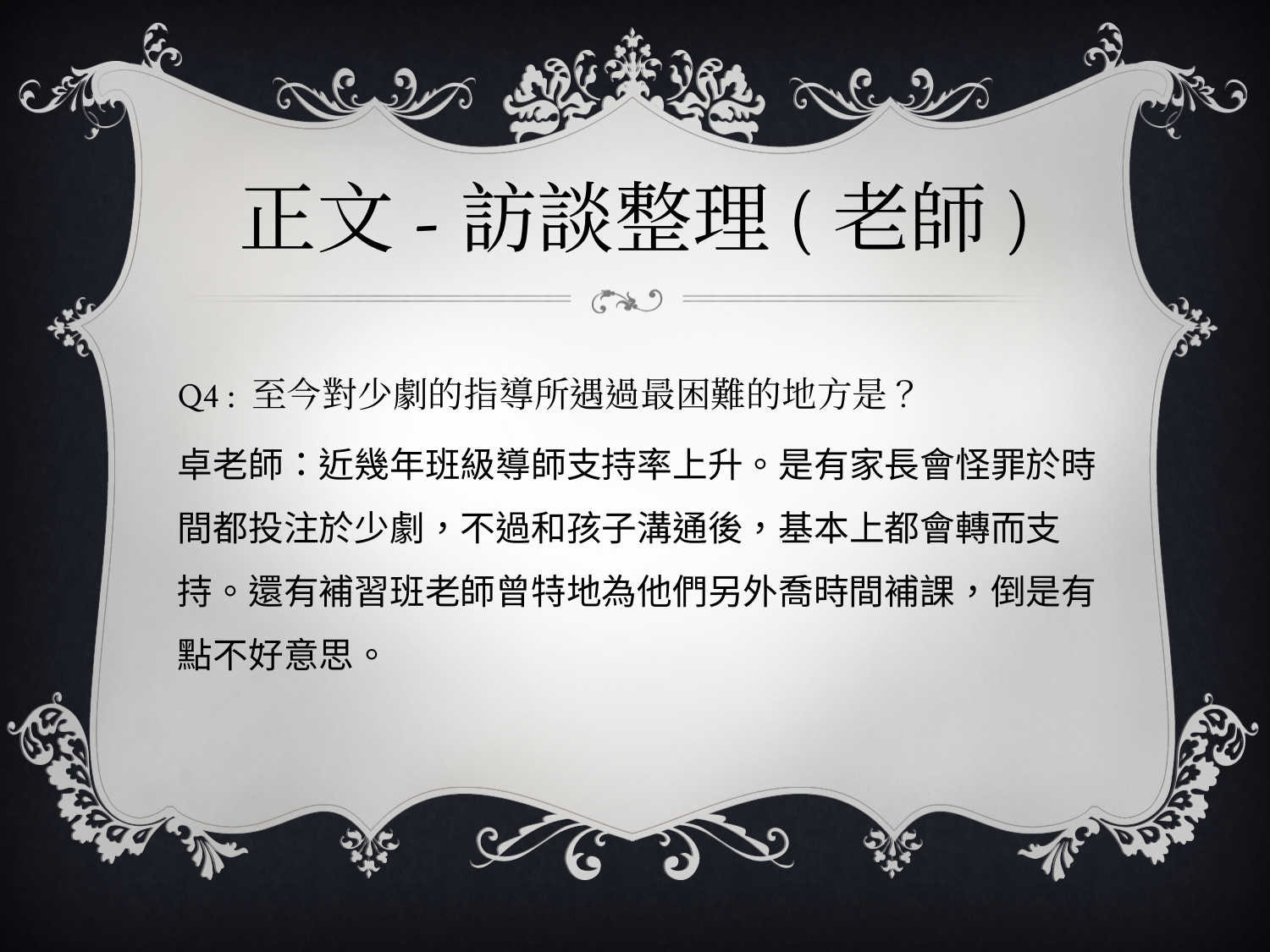

# 正文-訪談整理(老師)
Q4 : 至今對少劇的指導所遇過最困難的地方是？
卓老師：近幾年班級導師支持率上升。是有家長會怪罪於時間都投注於少劇，不過和孩子溝通後，基本上都會轉而支持。還有補習班老師曾特地為他們另外喬時間補課，倒是有點不好意思。